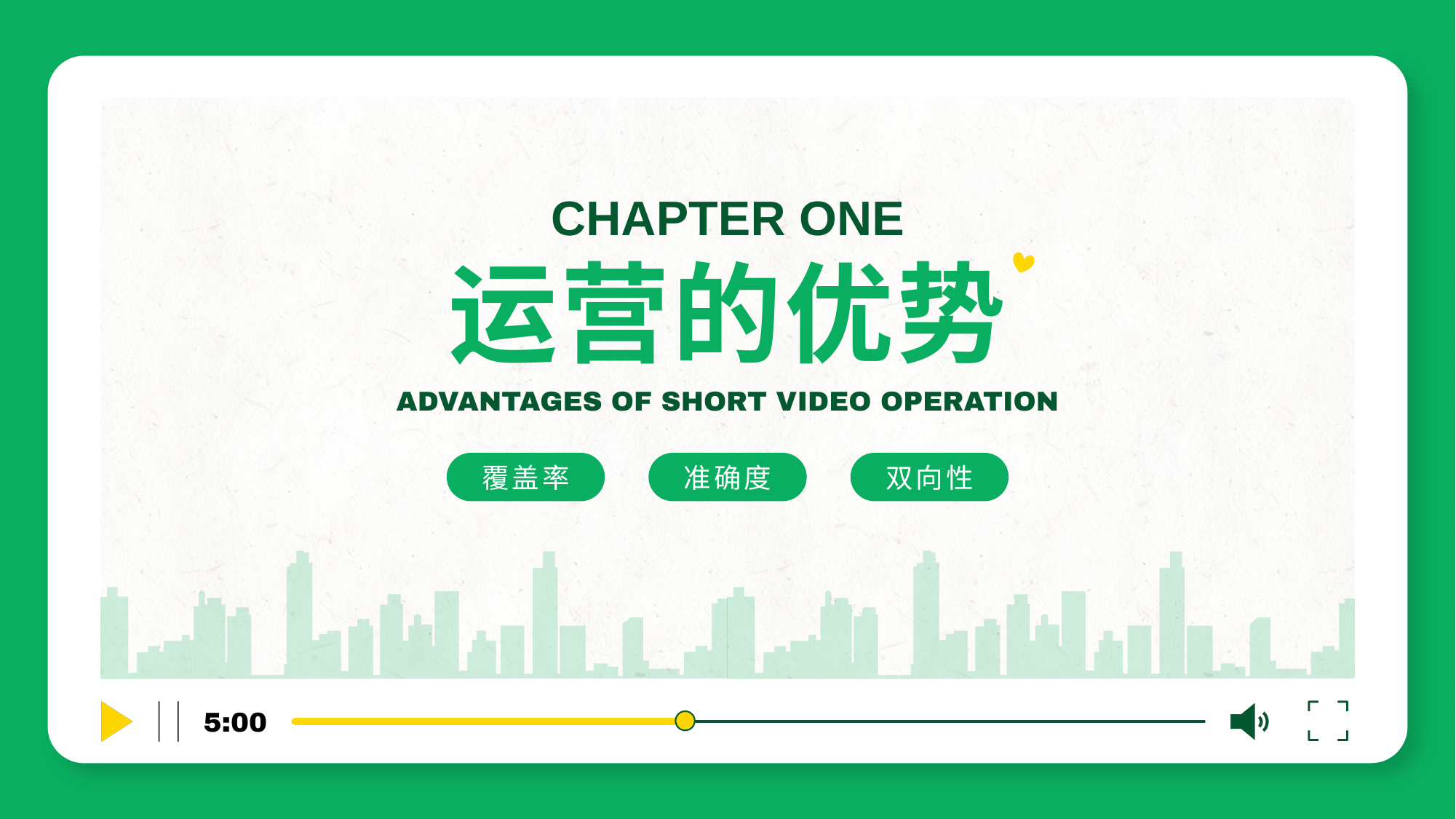

CHAPTER ONE
运营的优势
ADVANTAGES OF SHORT VIDEO OPERATION
覆盖率
准确度
双向性